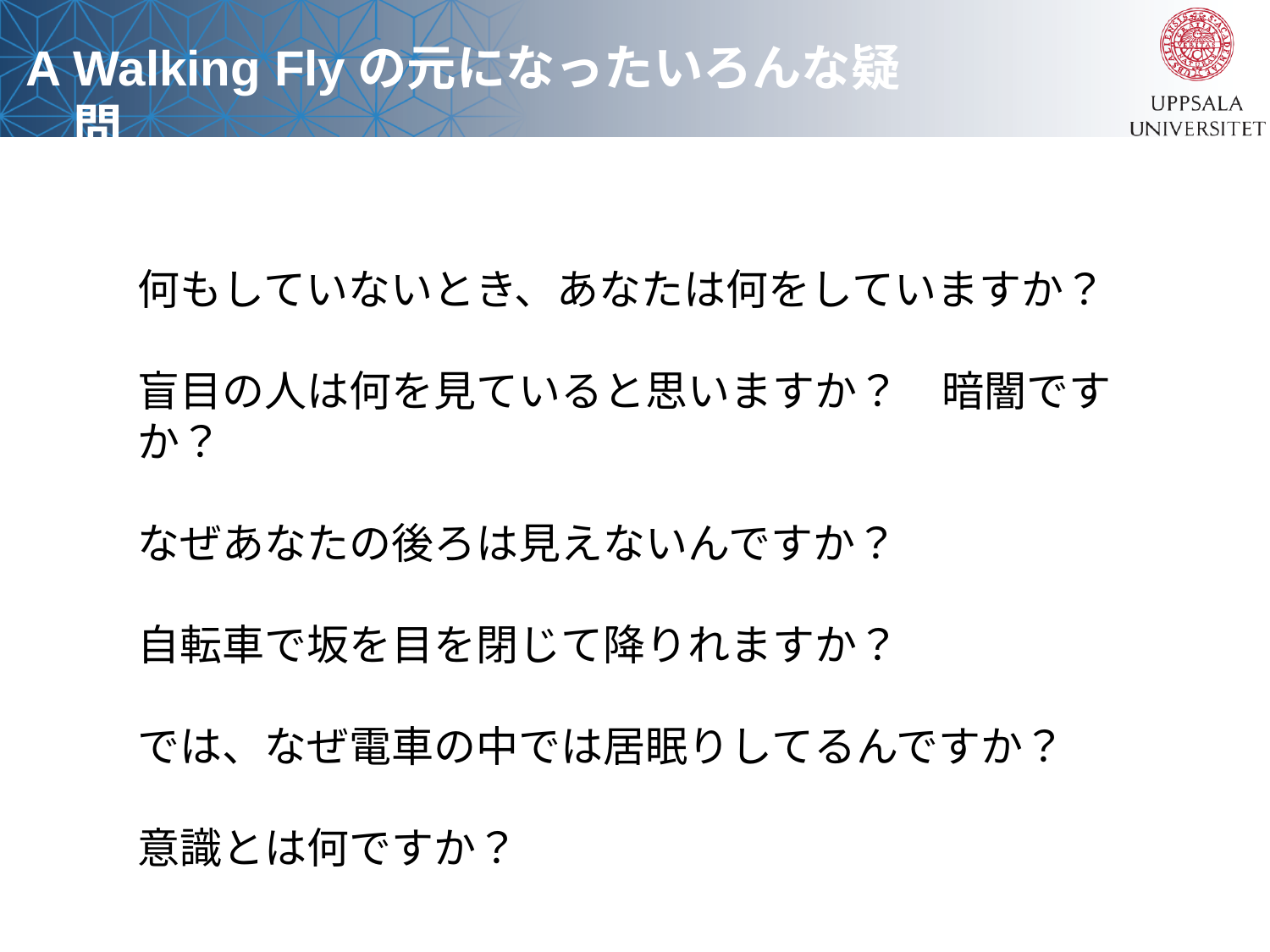

A Walking Flyの元になったいろんな疑問
何もしていないとき、あなたは何をしていますか？

盲目の人は何を見ていると思いますか？　暗闇ですか？

なぜあなたの後ろは見えないんですか？

自転車で坂を目を閉じて降りれますか？

では、なぜ電車の中では居眠りしてるんですか？

意識とは何ですか？